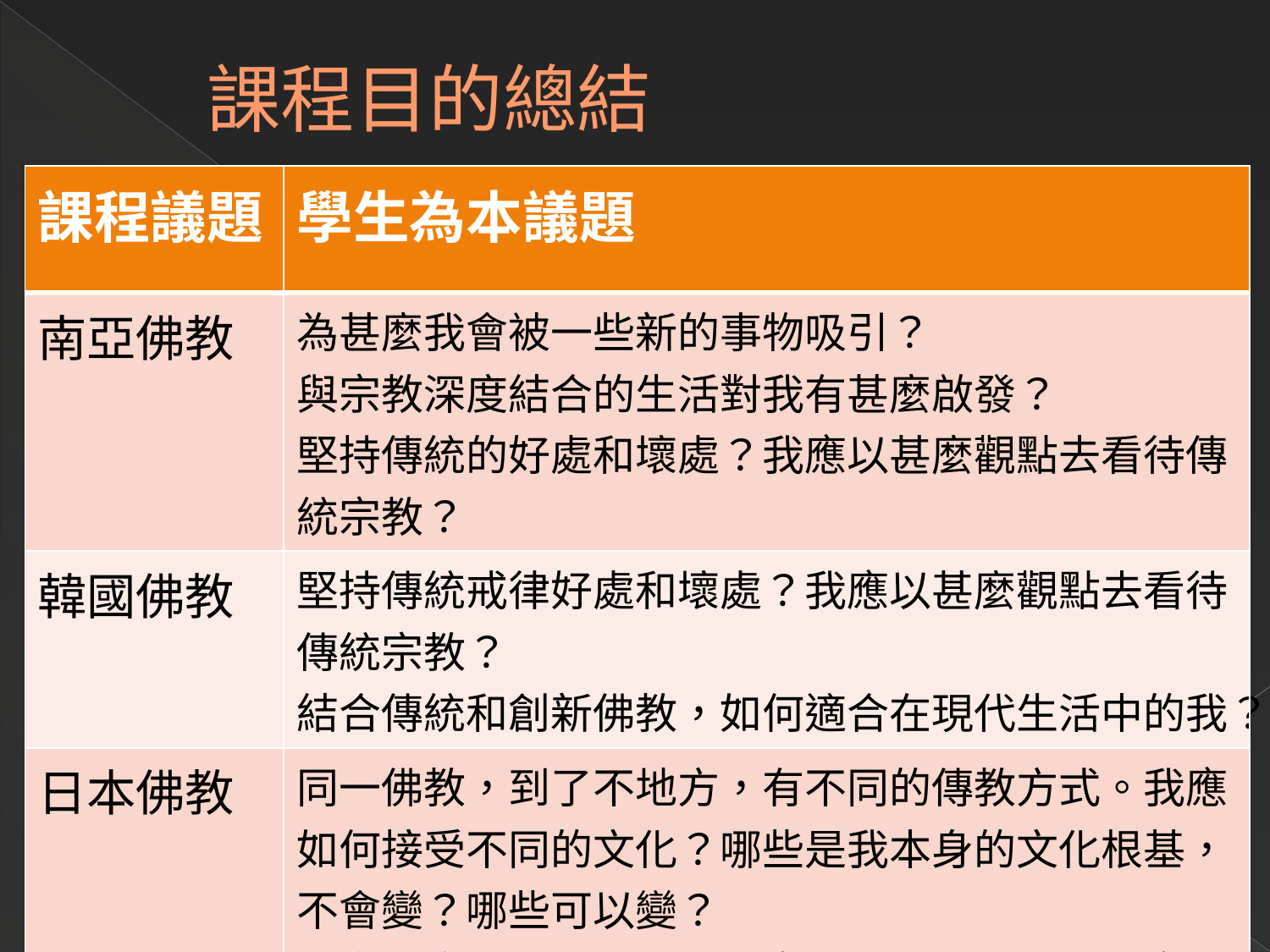

# 課程目的總結
| 課程議題 | 學生為本議題 |
| --- | --- |
| 南亞佛教 | 為甚麼我會被一些新的事物吸引？ 與宗教深度結合的生活對我有甚麼啟發？ 堅持傳統的好處和壞處？我應以甚麼觀點去看待傳統宗教？ |
| 韓國佛教 | 堅持傳統戒律好處和壞處？我應以甚麼觀點去看待傳統宗教？ 結合傳統和創新佛教，如何適合在現代生活中的我？ |
| 日本佛教 | 同一佛教，到了不地方，有不同的傳教方式。我應如何接受不同的文化？哪些是我本身的文化根基，不會變？哪些可以變？ 建立有意義的人生需要理念，我有甚麼人生理念？ |